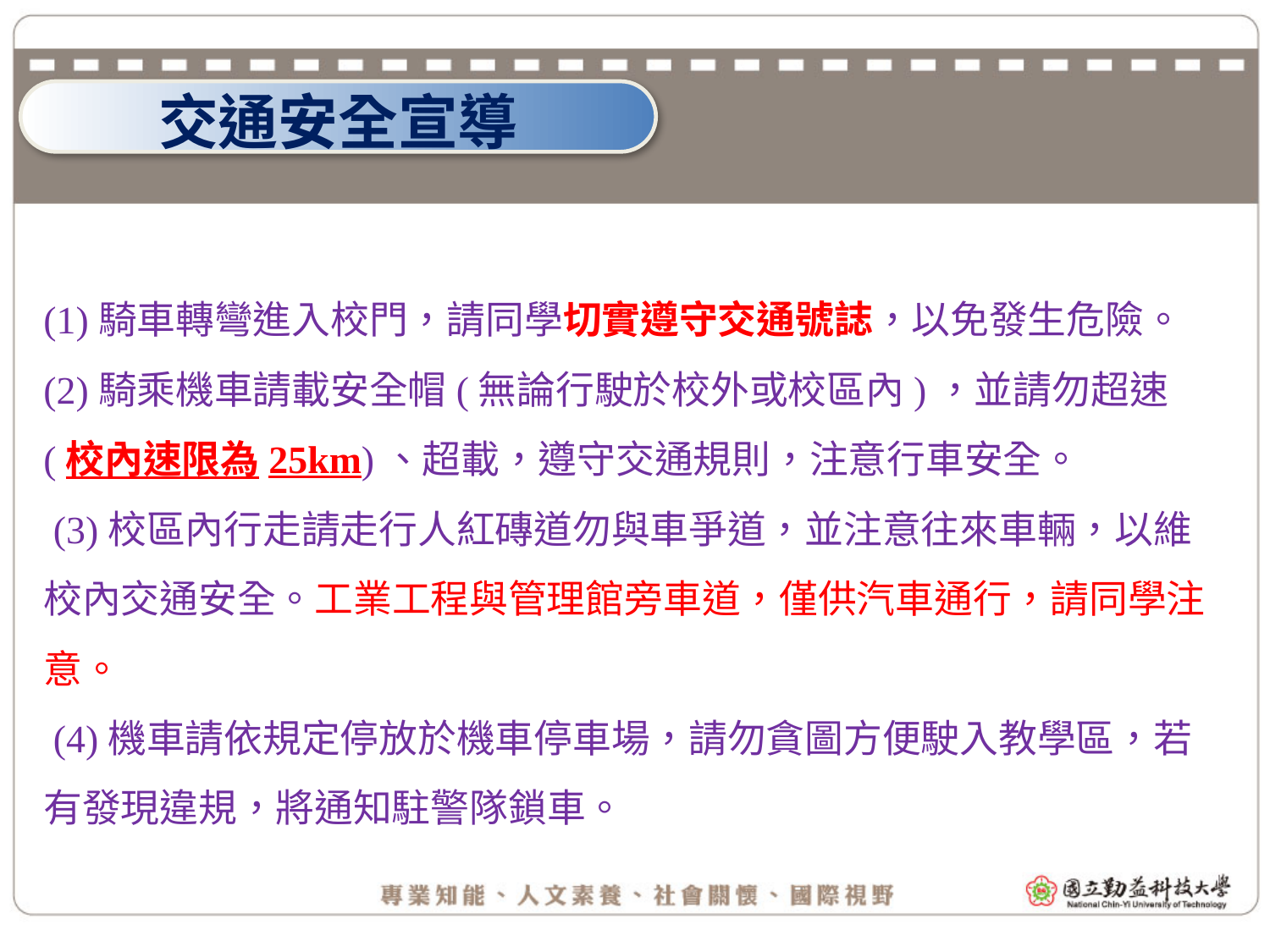

交通安全宣導
(1)騎車轉彎進入校門，請同學切實遵守交通號誌，以免發生危險。
(2)騎乘機車請載安全帽(無論行駛於校外或校區內)，並請勿超速(校內速限為25km)、超載，遵守交通規則，注意行車安全。
 (3)校區內行走請走行人紅磚道勿與車爭道，並注意往來車輛，以維校內交通安全。工業工程與管理館旁車道，僅供汽車通行，請同學注意。
 (4)機車請依規定停放於機車停車場，請勿貪圖方便駛入教學區，若有發現違規，將通知駐警隊鎖車。